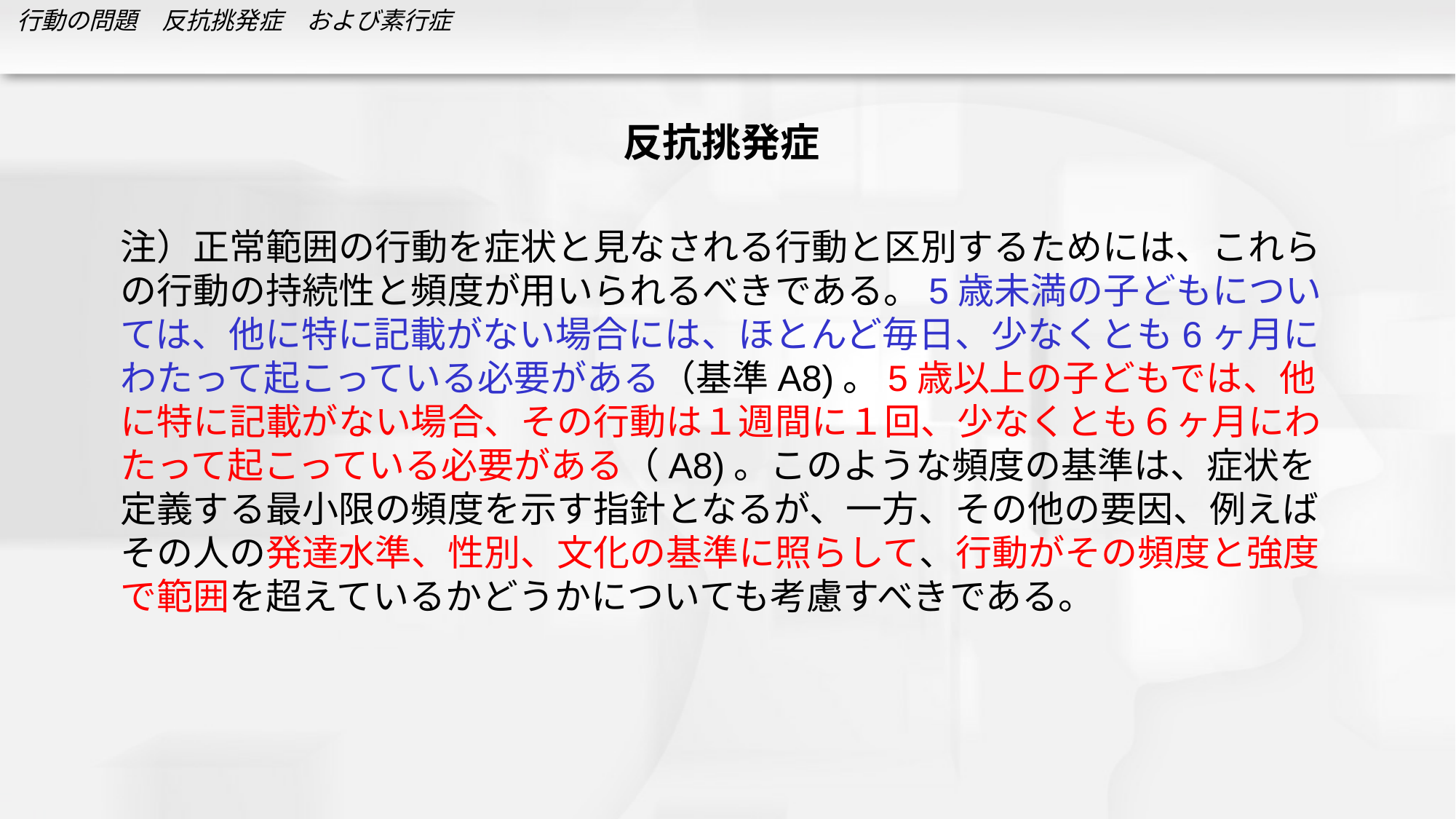

# 反抗挑発症
注）正常範囲の行動を症状と見なされる行動と区別するためには、これらの行動の持続性と頻度が用いられるべきである。5歳未満の子どもについては、他に特に記載がない場合には、ほとんど毎日、少なくとも6ヶ月にわたって起こっている必要がある（基準A8)。5歳以上の子どもでは、他に特に記載がない場合、その行動は１週間に１回、少なくとも６ヶ月にわたって起こっている必要がある（A8)。このような頻度の基準は、症状を定義する最小限の頻度を示す指針となるが、一方、その他の要因、例えばその人の発達水準、性別、文化の基準に照らして、行動がその頻度と強度で範囲を超えているかどうかについても考慮すべきである。